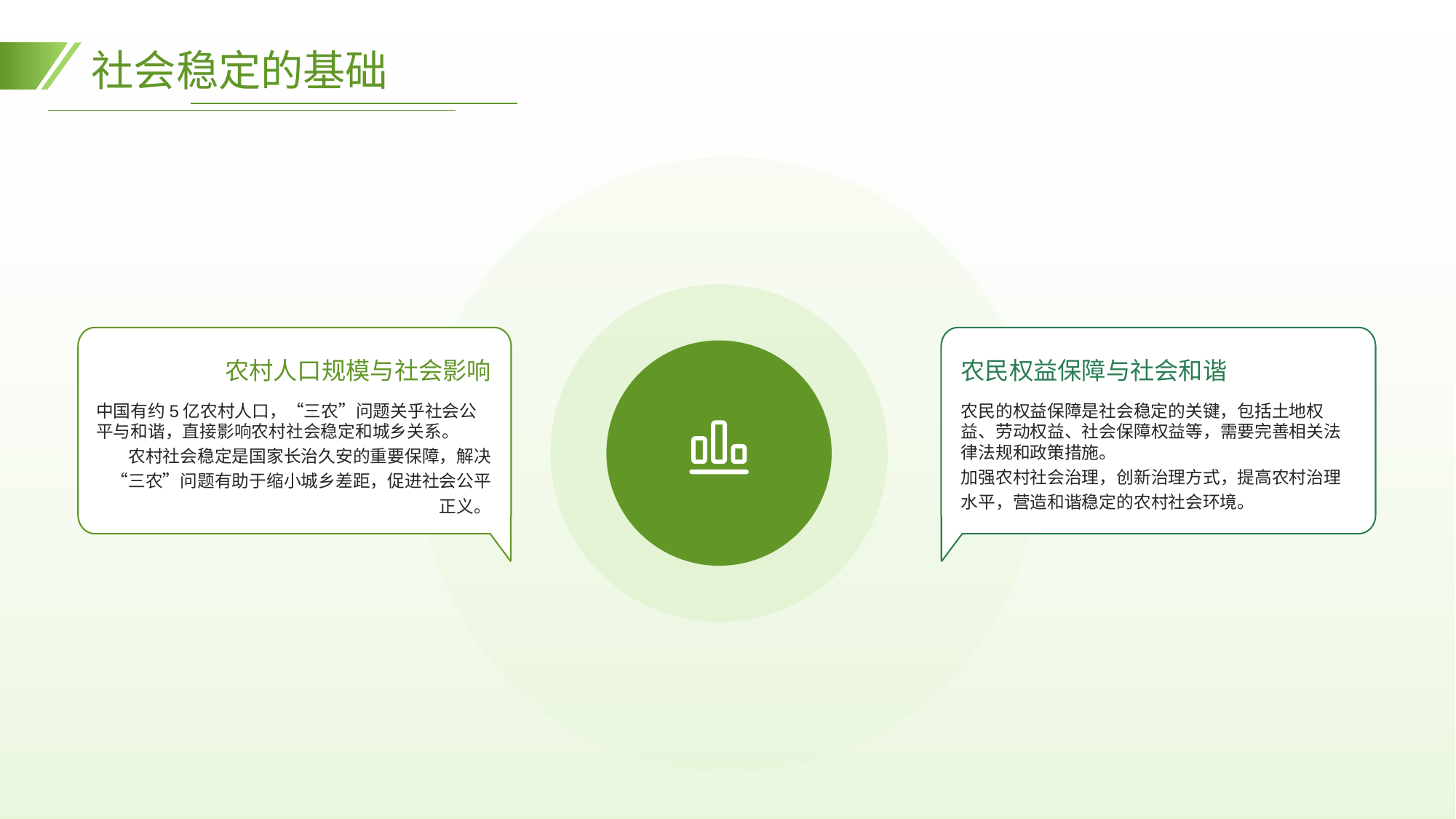

社会稳定的基础

农村人口规模与社会影响
农民权益保障与社会和谐
中国有约5亿农村人口，“三农”问题关乎社会公平与和谐，直接影响农村社会稳定和城乡关系。
农村社会稳定是国家长治久安的重要保障，解决“三农”问题有助于缩小城乡差距，促进社会公平正义。
农民的权益保障是社会稳定的关键，包括土地权益、劳动权益、社会保障权益等，需要完善相关法律法规和政策措施。
加强农村社会治理，创新治理方式，提高农村治理水平，营造和谐稳定的农村社会环境。